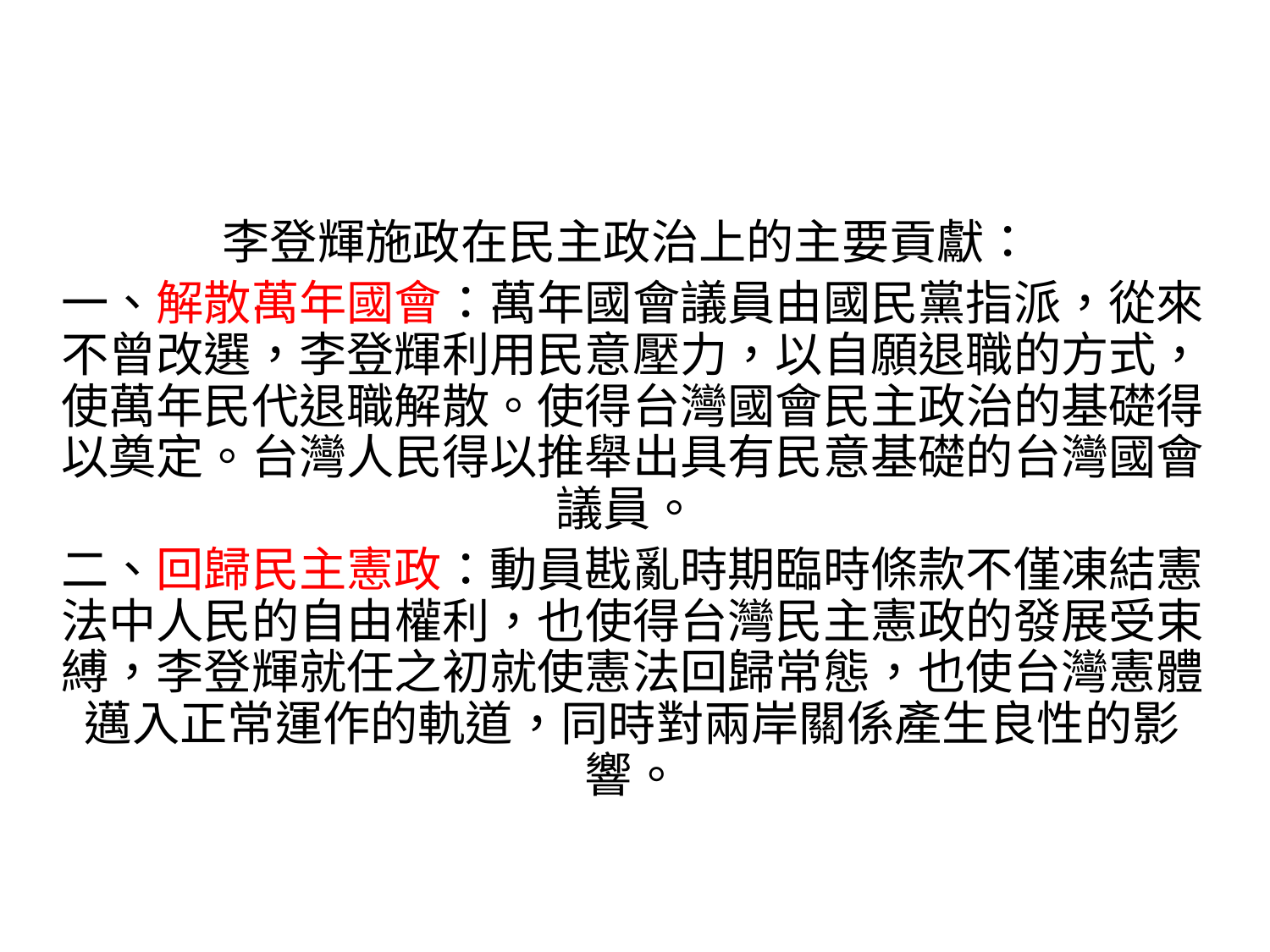

李登輝施政在民主政治上的主要貢獻：
一、解散萬年國會：萬年國會議員由國民黨指派，從來不曾改選，李登輝利用民意壓力，以自願退職的方式，使萬年民代退職解散。使得台灣國會民主政治的基礎得以奠定。台灣人民得以推舉出具有民意基礎的台灣國會議員。
二、回歸民主憲政：動員戡亂時期臨時條款不僅凍結憲法中人民的自由權利，也使得台灣民主憲政的發展受束縛，李登輝就任之初就使憲法回歸常態，也使台灣憲體邁入正常運作的軌道，同時對兩岸關係產生良性的影響。